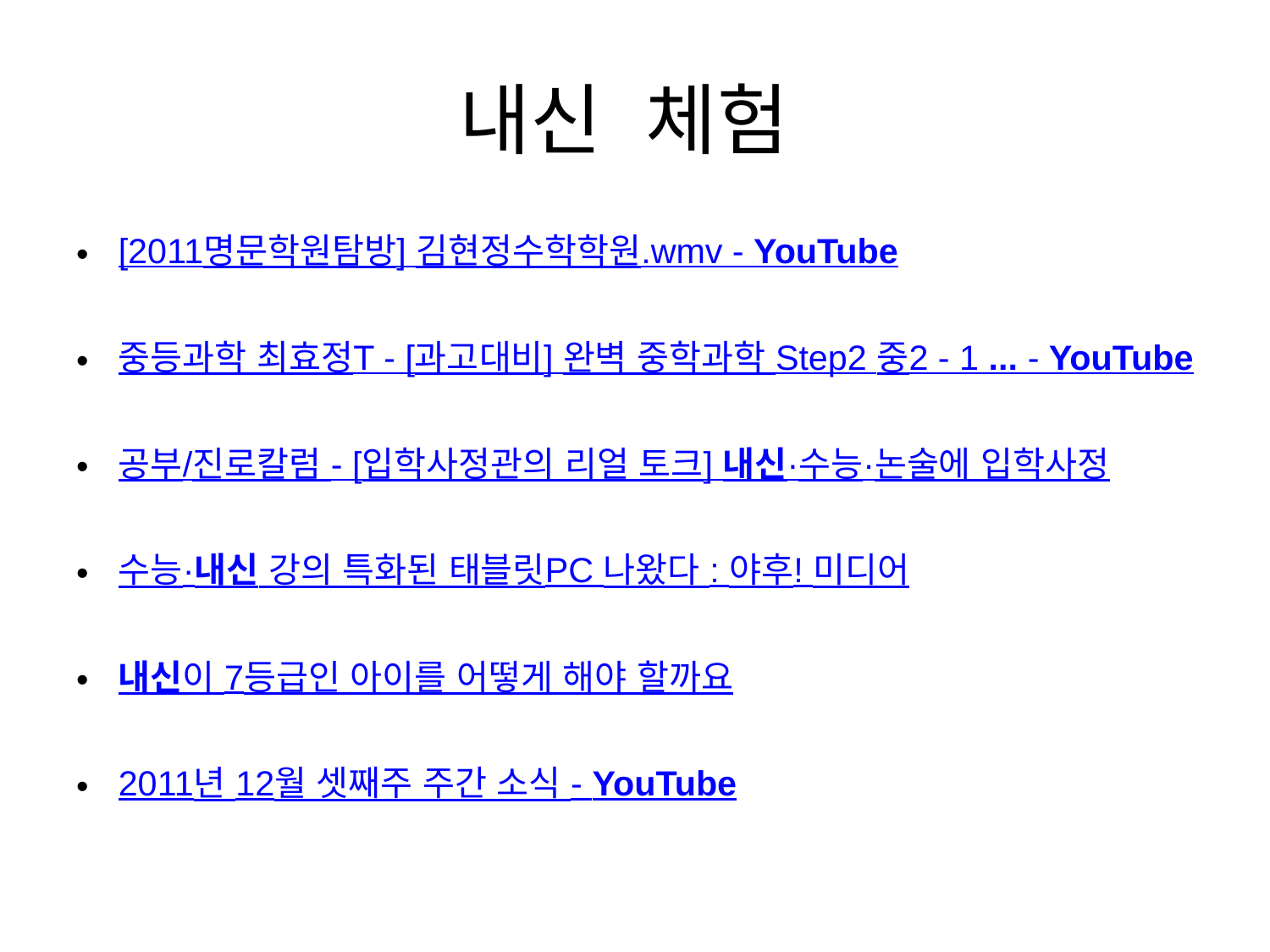

# 내신  체험
[2011명문학원탐방] 김현정수학학원.wmv - YouTube

중등과학 최효정T - [과고대비] 완벽 중학과학 Step2 중2 - 1 ... - YouTube

공부/진로칼럼 - [입학사정관의 리얼 토크] 내신·수능·논술에 입학사정

수능·내신 강의 특화된 태블릿PC 나왔다 : 야후! 미디어

내신이 7등급인 아이를 어떻게 해야 할까요

2011년 12월 셋째주 주간 소식 - YouTube